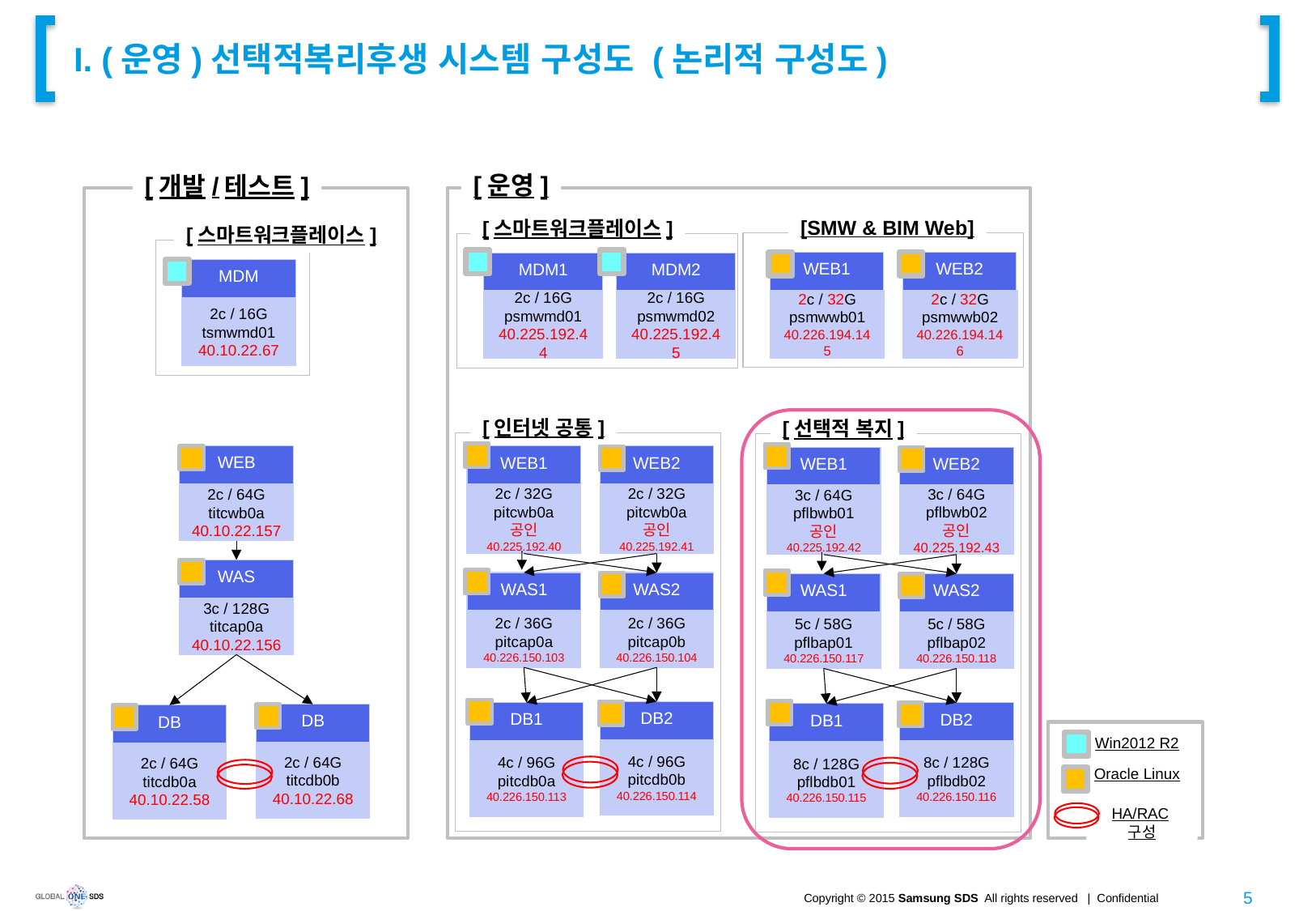

# I. (운영)선택적복리후생 시스템 구성도 (논리적 구성도)
[운영]
[개발/테스트]

[SMW & BIM Web]

[스마트워크플레이스]
[스마트워크플레이스]

WEB1
WEB2
MDM1
MDM2

MDM
2c / 32G
psmwwb01
40.226.194.145
2c / 32G
psmwwb02
40.226.194.146
2c / 16G
psmwmd01
40.225.192.44
2c / 16G
psmwmd02
40.225.192.45
2c / 16G
tsmwmd01
40.10.22.67
[인터넷 공통]

[선택적 복지]

WEB

WEB1

WEB2
WEB1

WEB2
2c / 64G
titcwb0a
40.10.22.157
2c / 32G
pitcwb0a
공인
40.225.192.40
2c / 32G
pitcwb0a
공인
40.225.192.41
3c / 64G
pflbwb01
공인
40.225.192.42
3c / 64G
pflbwb02
공인
40.225.192.43
WAS

WAS1

WAS2
WAS1

WAS2
3c / 128G
titcap0a
40.10.22.156
2c / 36G
pitcap0a
40.226.150.103
2c / 36G
pitcap0b
40.226.150.104
5c / 58G
pflbap01
40.226.150.117
5c / 58G
pflbap02
40.226.150.118

DB2
DB1

DB2
DB1
DB

DB

Win2012 R2

4c / 96G
pitcdb0b
40.226.150.114

4c / 96G
pitcdb0a
40.226.150.113

8c / 128G
pflbdb02
40.226.150.116
8c / 128G
pflbdb01
40.226.150.115
2c / 64G
titcdb0b
40.10.22.68
2c / 64G
titcdb0a
40.10.22.58

Oracle Linux

HA/RAC구성